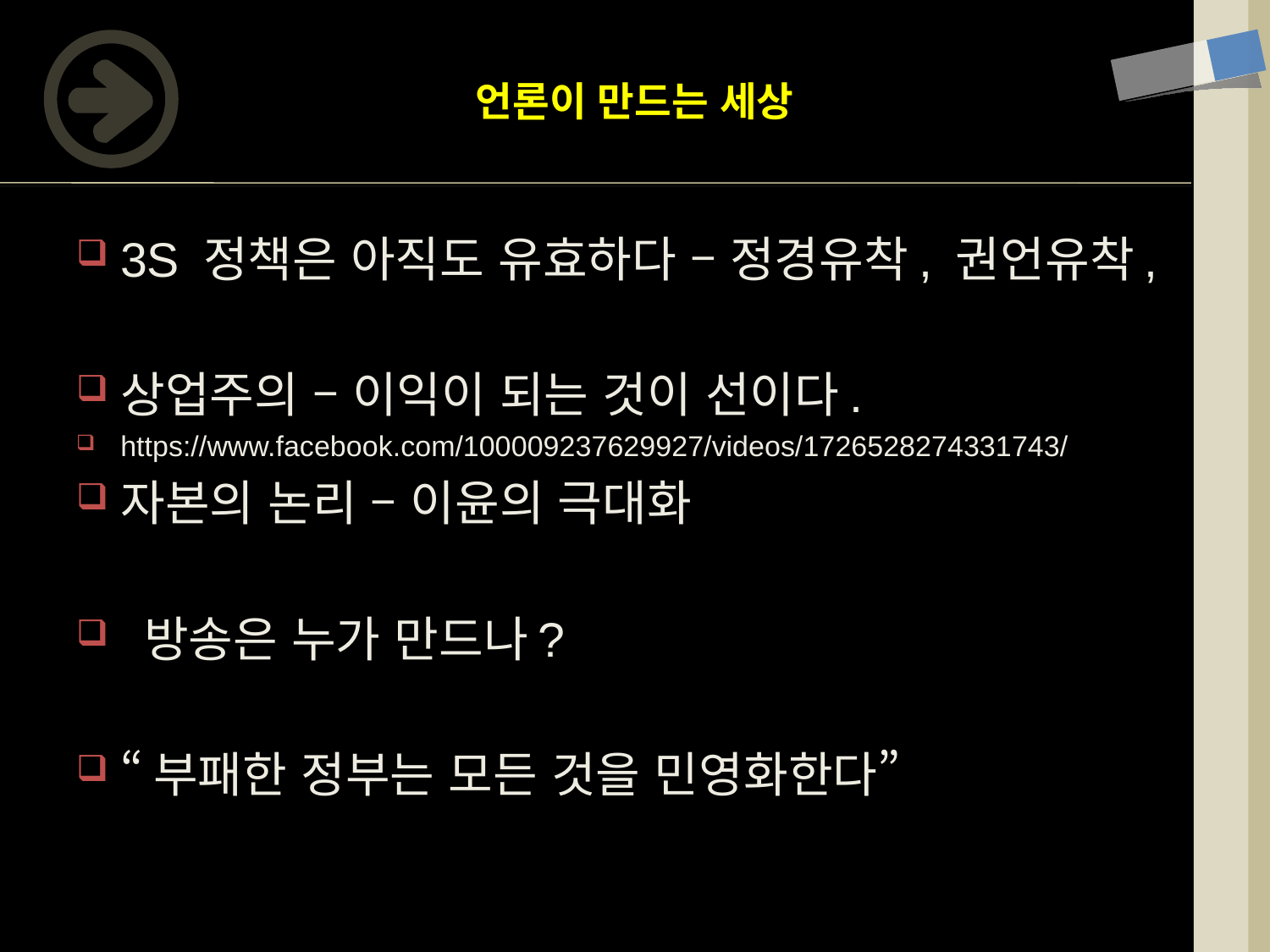

# 언론이 만드는 세상
3S 정책은 아직도 유효하다 – 정경유착, 권언유착,

상업주의 – 이익이 되는 것이 선이다.
https://www.facebook.com/100009237629927/videos/1726528274331743/
자본의 논리 – 이윤의 극대화

 방송은 누가 만드나?

“부패한 정부는 모든 것을 민영화한다”